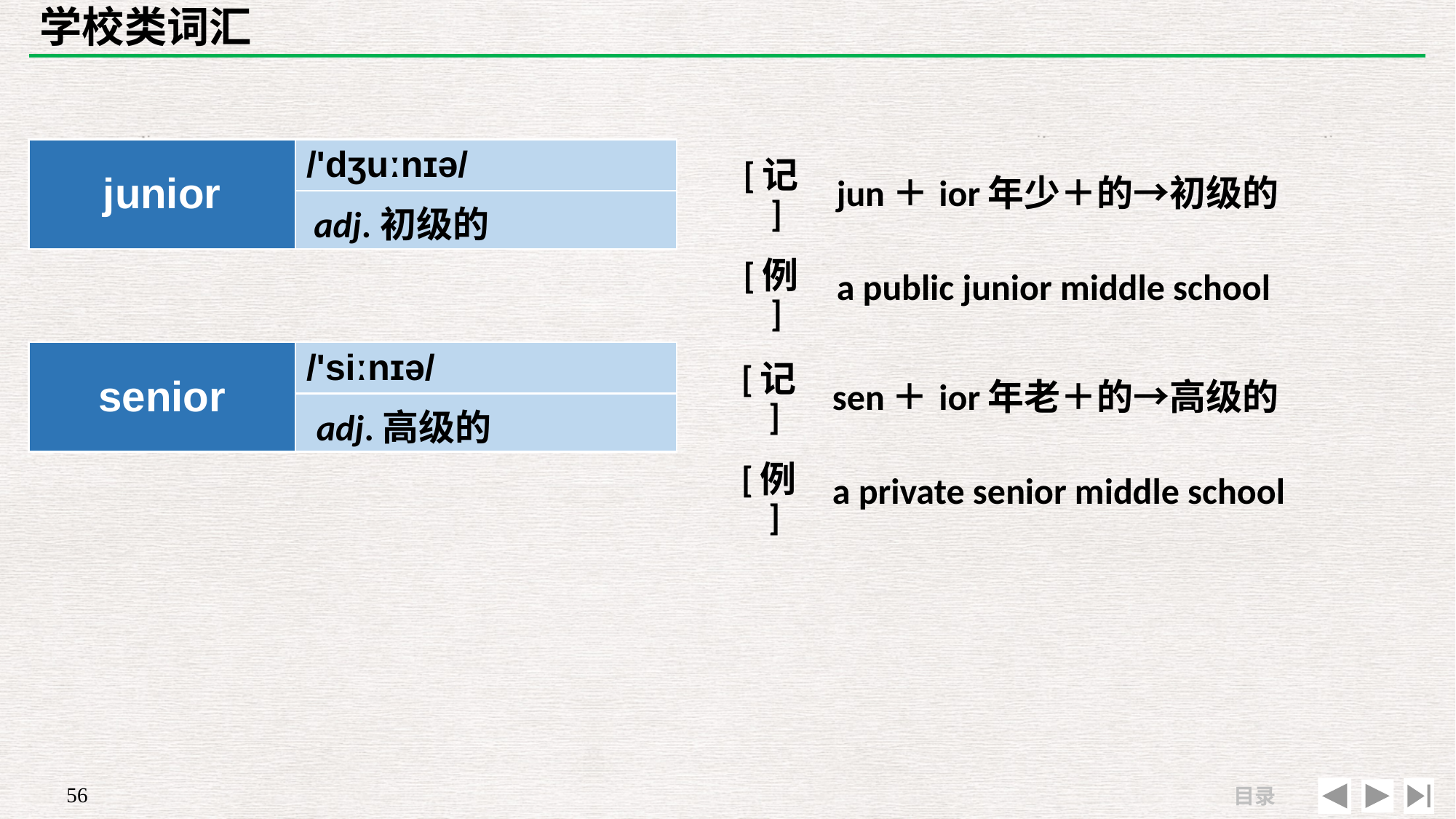

# 学校类词汇

| junior | /'dʒuːnɪə/ |
| --- | --- |
|  |  |
| [记] | jun＋ior年少＋的→初级的 |
| --- | --- |
| [例] | a public junior middle school |
adj.初级的
| senior | /'siːnɪə/ |
| --- | --- |
|  |  |
| [记] | sen＋ior年老＋的→高级的 |
| --- | --- |
| [例] | a private senior middle school |
adj.高级的